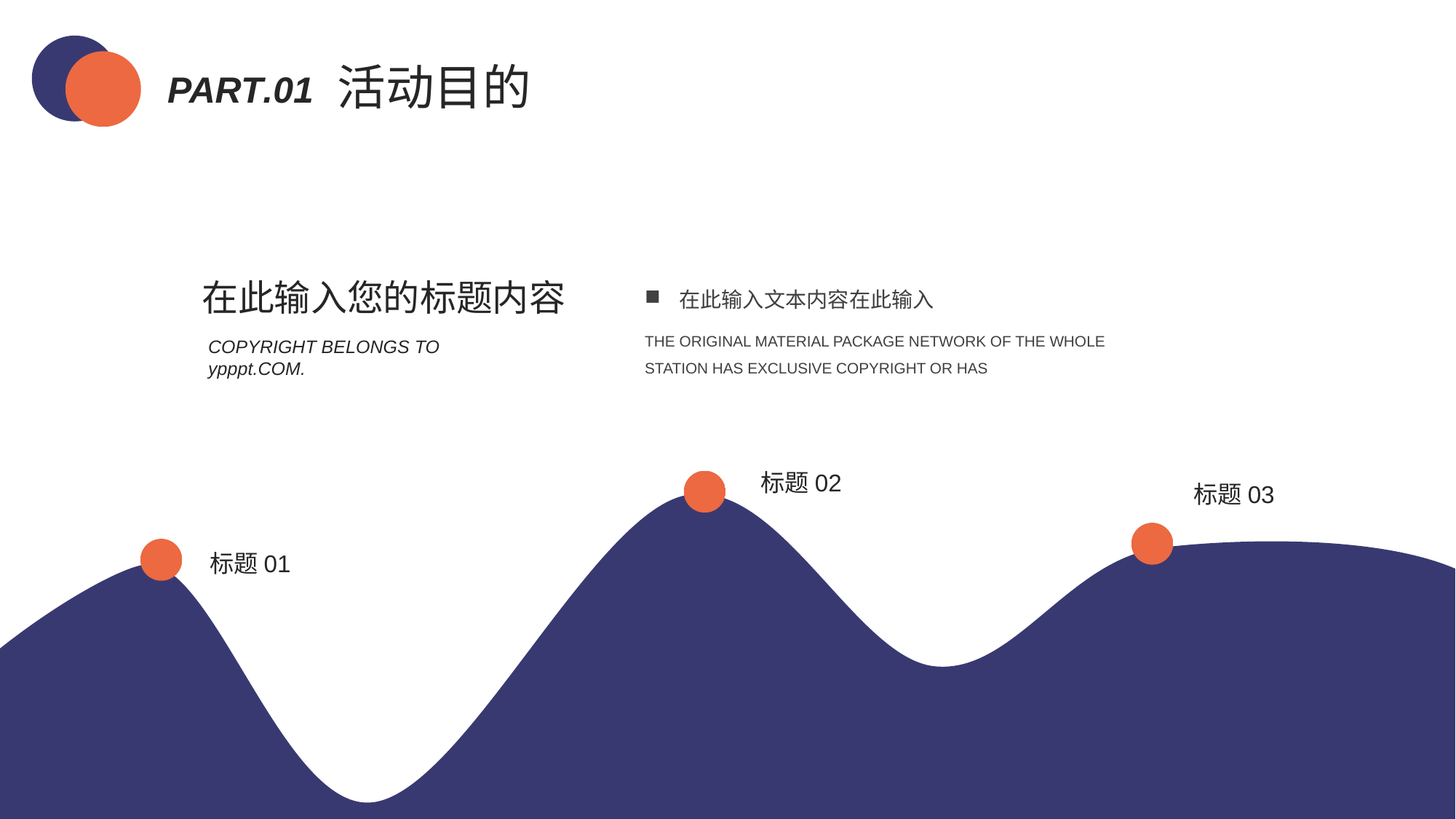

活动目的
PART.01
在此输入文本内容在此输入
THE ORIGINAL MATERIAL PACKAGE NETWORK OF THE WHOLE STATION HAS EXCLUSIVE COPYRIGHT OR HAS
在此输入您的标题内容
COPYRIGHT BELONGS TO ypppt.COM.
标题02

标题03

标题01